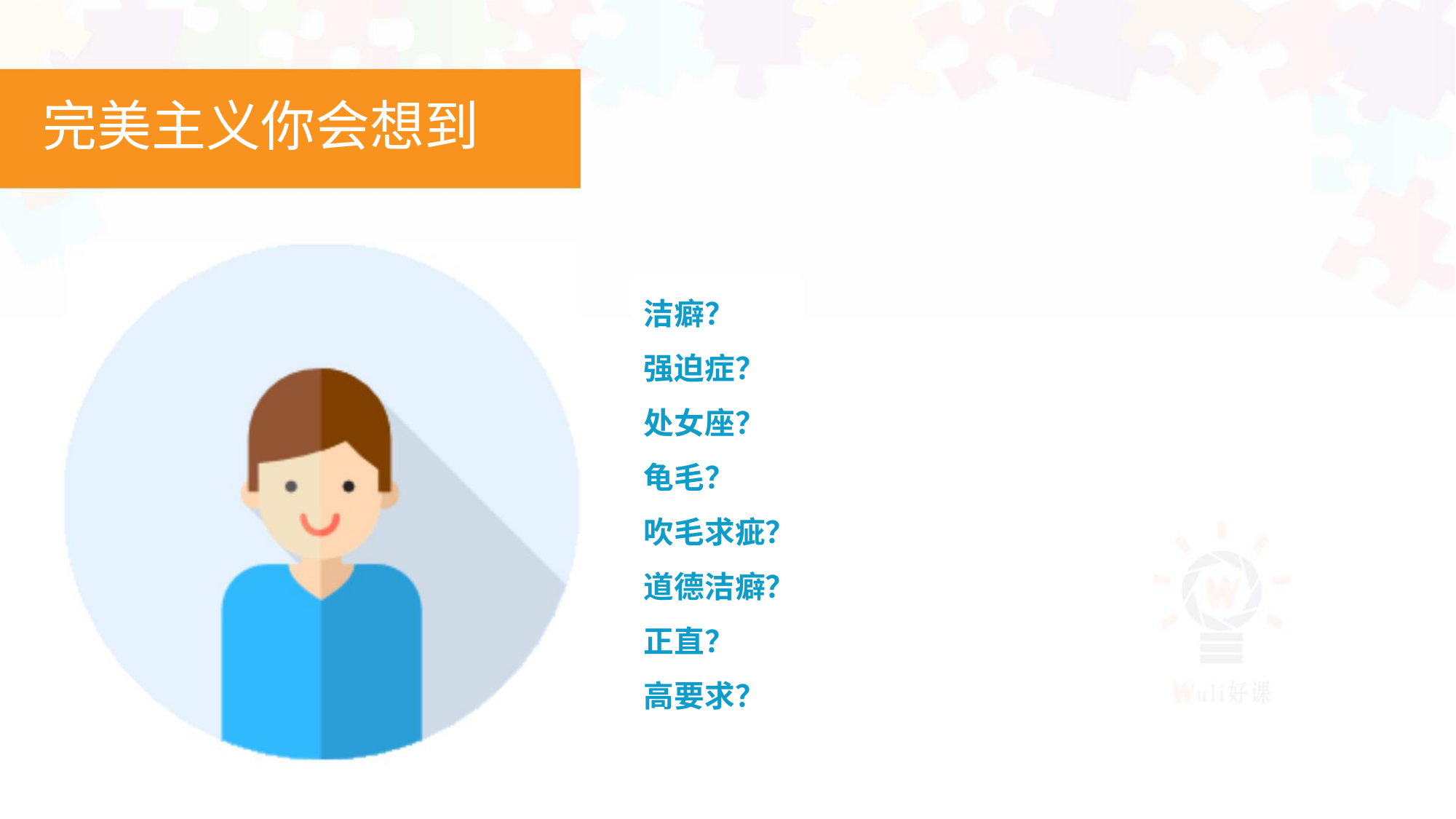

完美主义你会想到
洁癖？
强迫症？
处女座？
龟毛？
吹毛求疵？
道德洁癖？
正直？
高要求？